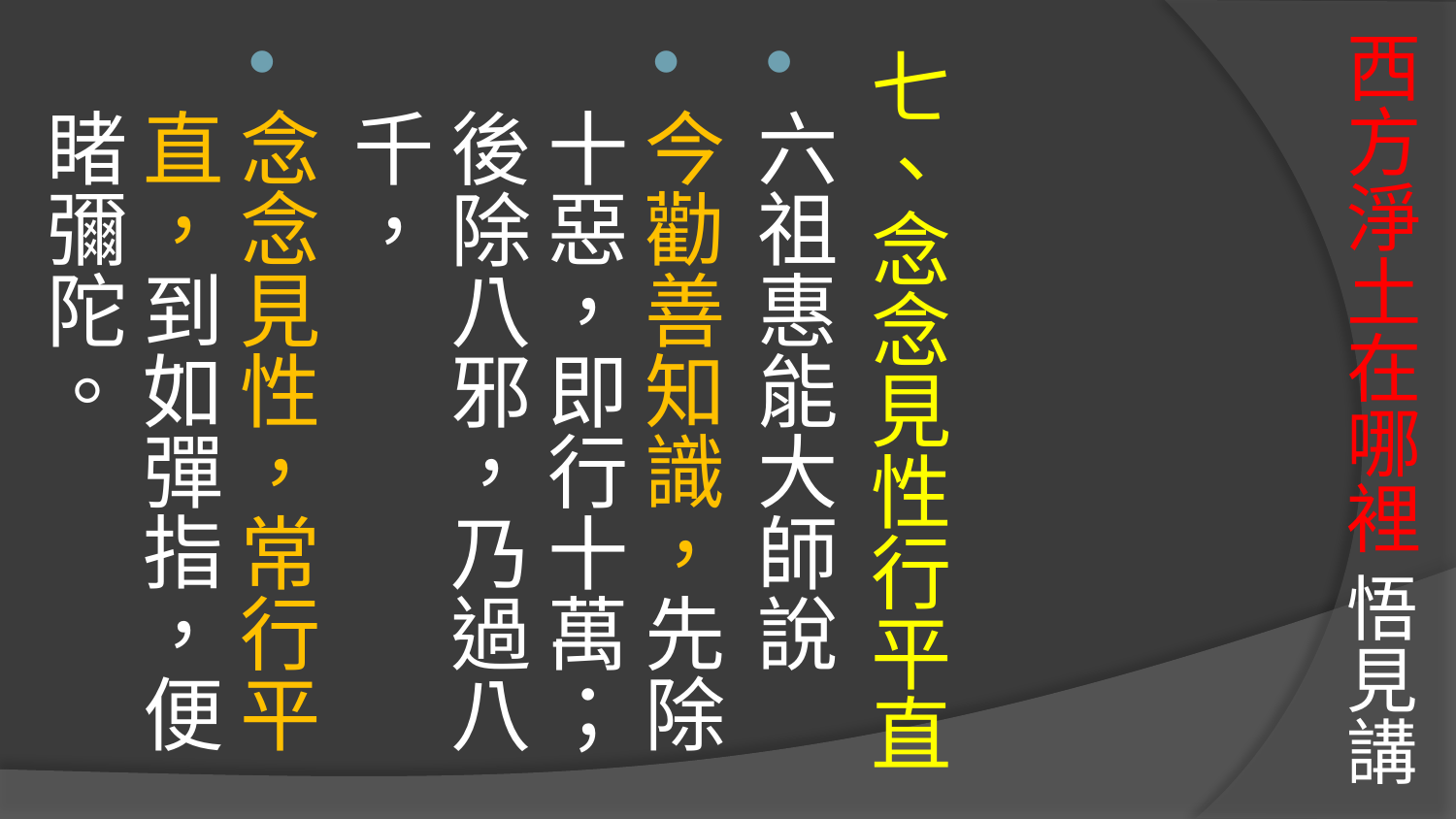

# 西方淨土在哪裡 悟見講
七、念念見性行平直
六祖惠能大師說
今勸善知識，先除十惡，即行十萬；後除八邪，乃過八千，
念念見性，常行平直，到如彈指，便睹彌陀。